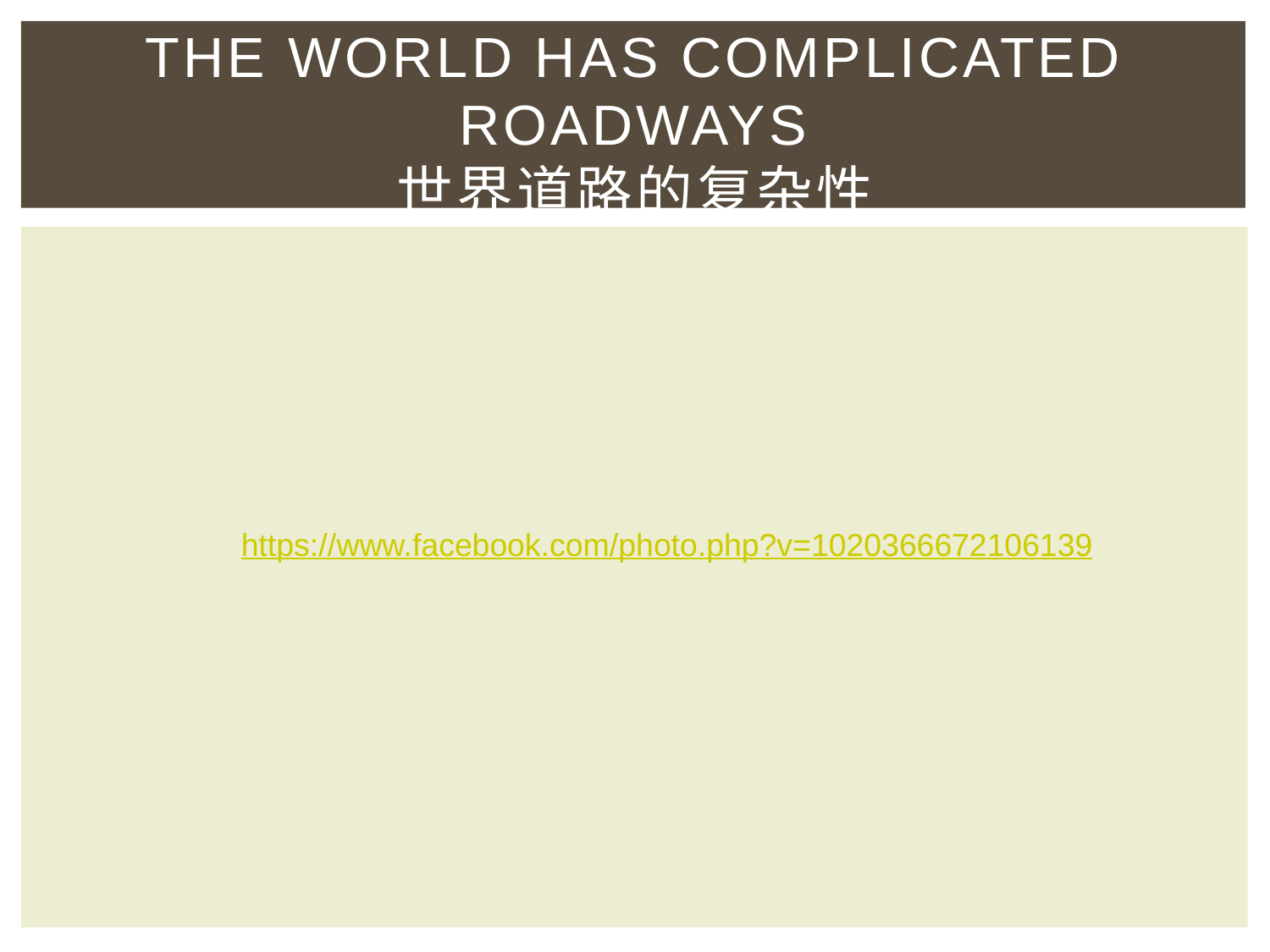

# The world has complicated roadways 世界道路的复杂性
https://www.facebook.com/photo.php?v=1020366672106139